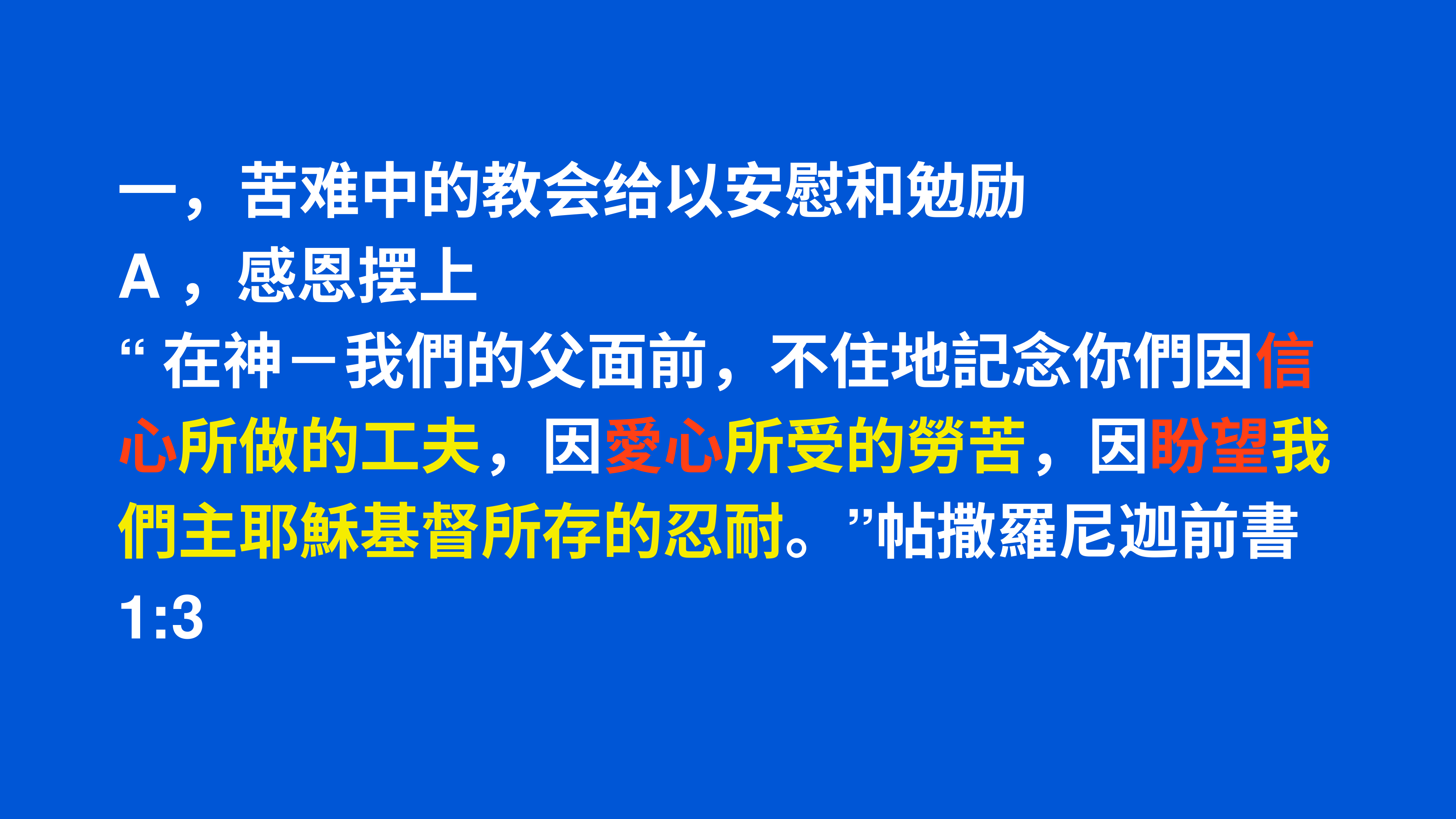

一，苦难中的教会给以安慰和勉励
A，感恩摆上
“在神－我們的父面前，不住地記念你們因信心所做的工夫，因愛心所受的勞苦，因盼望我們主耶穌基督所存的忍耐。”帖撒羅尼迦前書 1:3